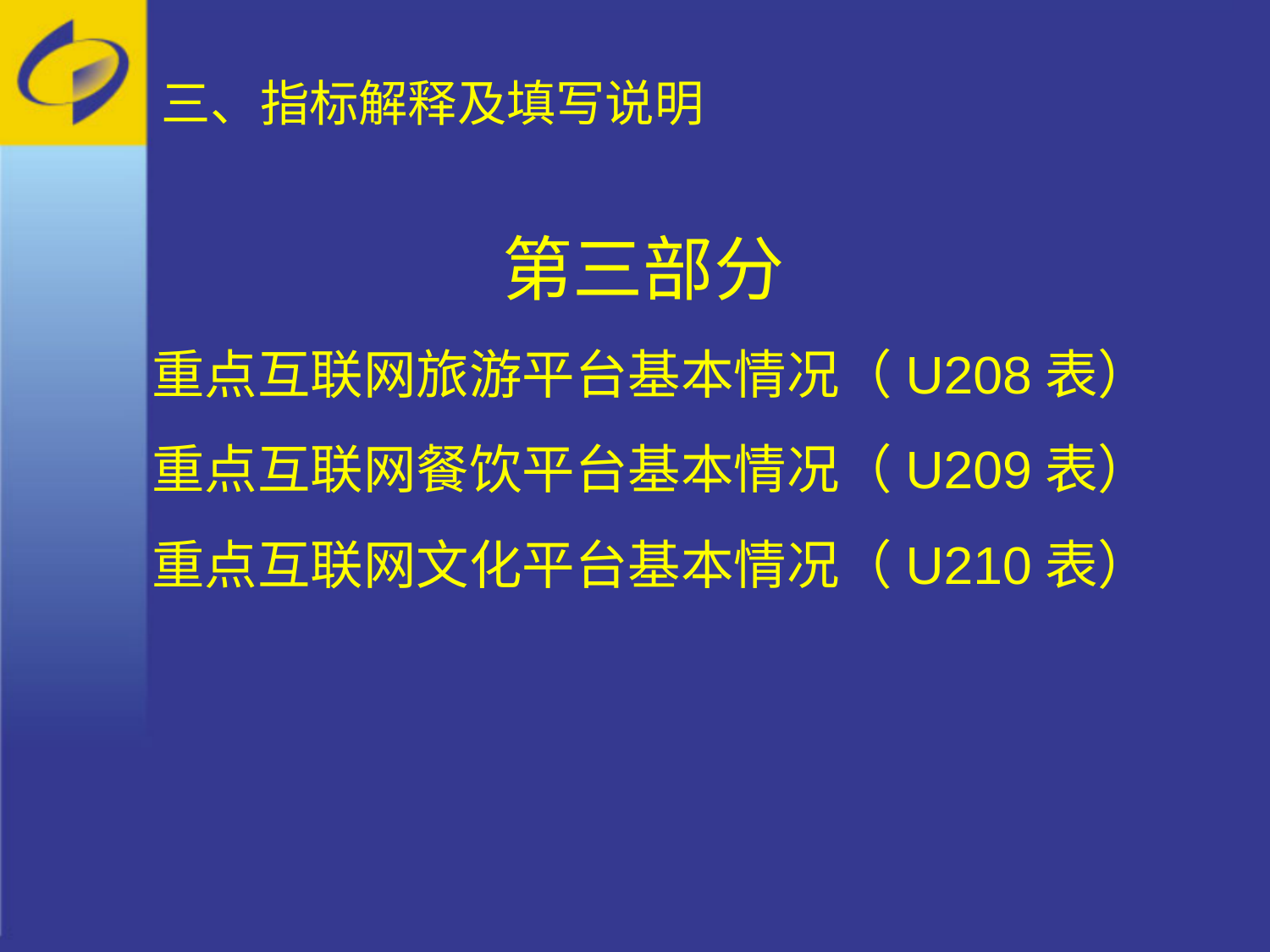

三、指标解释及填写说明
# 第三部分 重点互联网旅游平台基本情况（U208表） 重点互联网餐饮平台基本情况（U209表） 重点互联网文化平台基本情况（U210表）